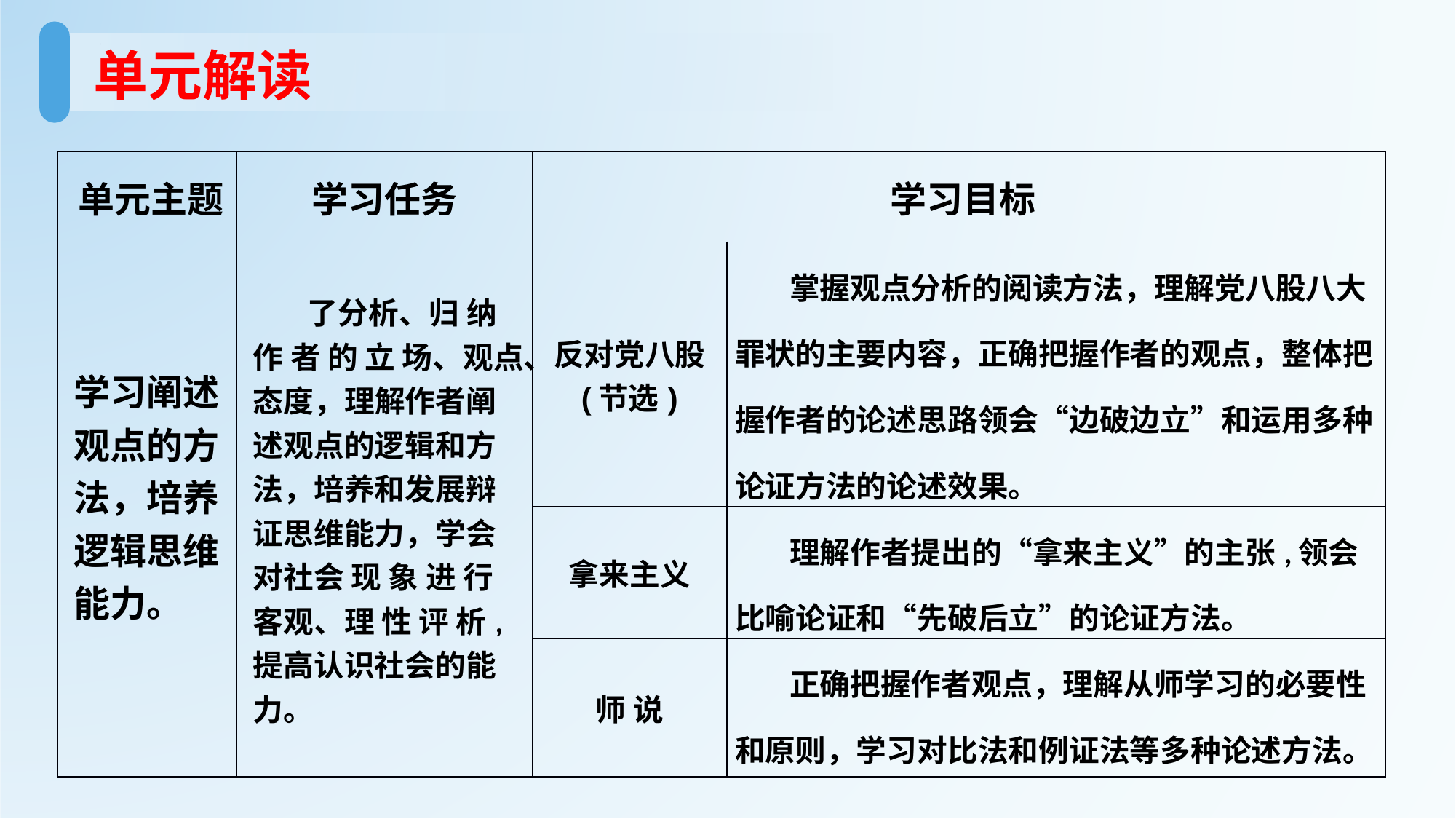

单元解读
| 单元主题 | 学习任务 | 学习目标 |  |
| --- | --- | --- | --- |
| 学习阐述观点的方法，培养逻辑思维能力。 | 了分析、归 纳作 者 的 立 场、观点、态度，理解作者阐述观点的逻辑和方法，培养和发展辩证思维能力，学会对社会 现 象 进 行 客观、理 性 评 析,提高认识社会的能力。 | 反对党八股 (节选) | 掌握观点分析的阅读方法，理解党八股八大罪状的主要内容，正确把握作者的观点，整体把握作者的论述思路领会“边破边立”和运用多种论证方法的论述效果。 |
|  |  | 拿来主义 | 理解作者提出的“拿来主义”的主张,领会比喻论证和“先破后立”的论证方法。 |
|  |  | 师 说 | 正确把握作者观点，理解从师学习的必要性和原则，学习对比法和例证法等多种论述方法。 |